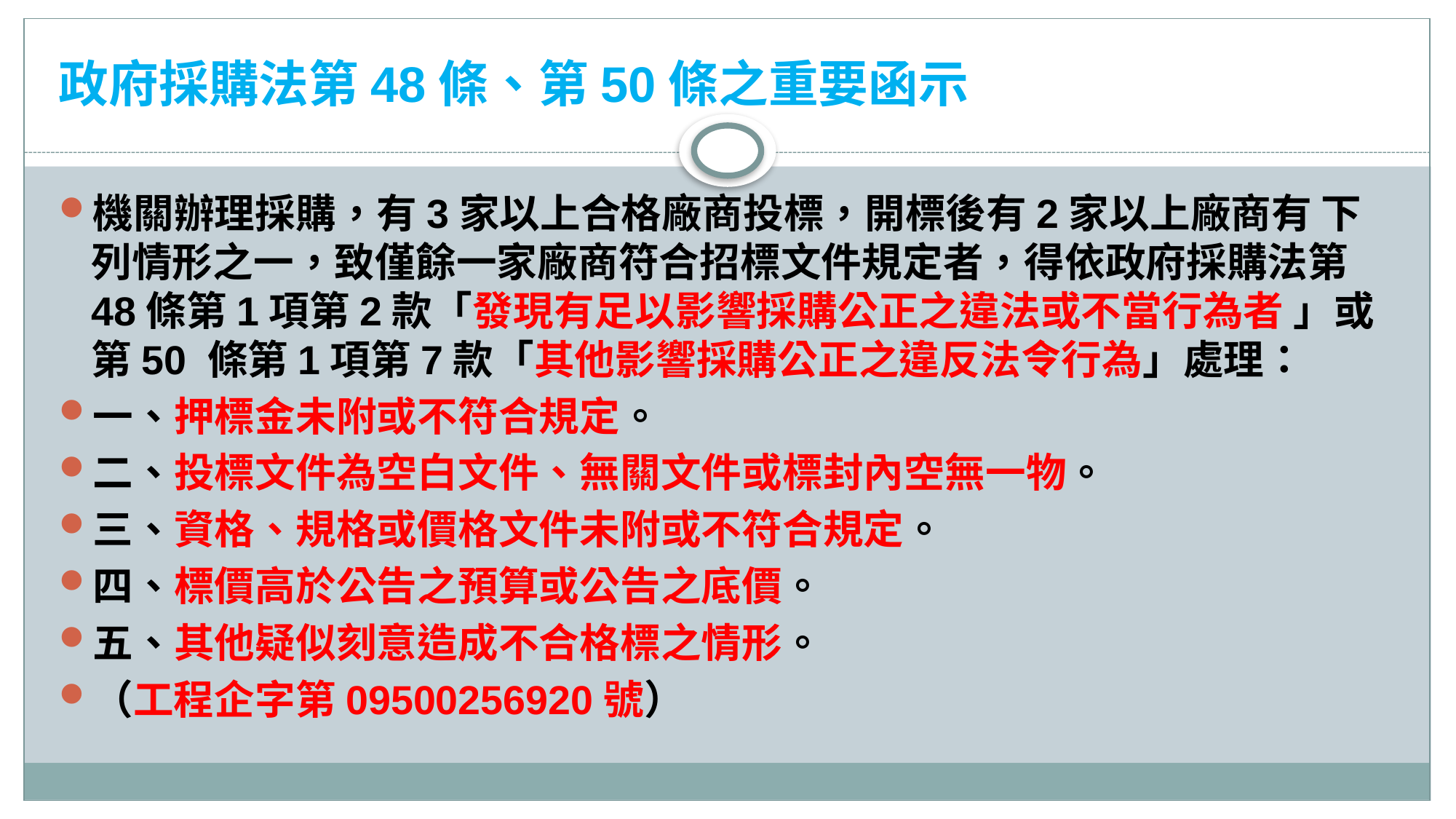

# 政府採購法第48條、第50條之重要函示
機關辦理採購，有3家以上合格廠商投標，開標後有2家以上廠商有 下列情形之一，致僅餘一家廠商符合招標文件規定者，得依政府採購法第48條第1項第2款「發現有足以影響採購公正之違法或不當行為者 」或第50 條第1項第7款「其他影響採購公正之違反法令行為」處理：
一、押標金未附或不符合規定。
二、投標文件為空白文件、無關文件或標封內空無一物。
三、資格、規格或價格文件未附或不符合規定。
四、標價高於公告之預算或公告之底價。
五、其他疑似刻意造成不合格標之情形。
（工程企字第09500256920號）